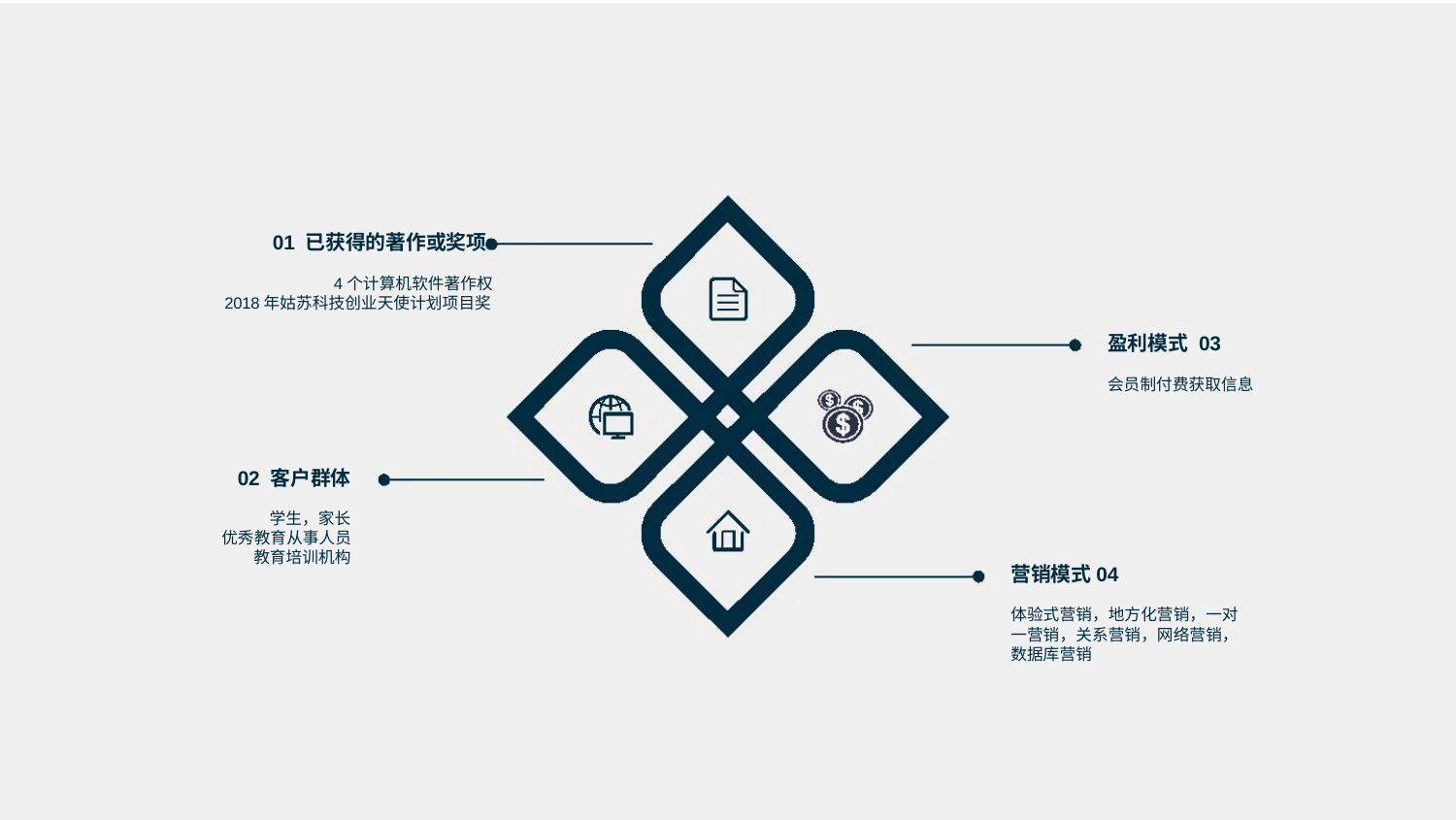

01 已获得的著作或奖项
4个计算机软件著作权
2018年姑苏科技创业天使计划项目奖
盈利模式 03
会员制付费获取信息
02 客户群体
学生，家长
优秀教育从事人员
教育培训机构
营销模式04
体验式营销，地方化营销，一对
一营销，关系营销，网络营销，
数据库营销